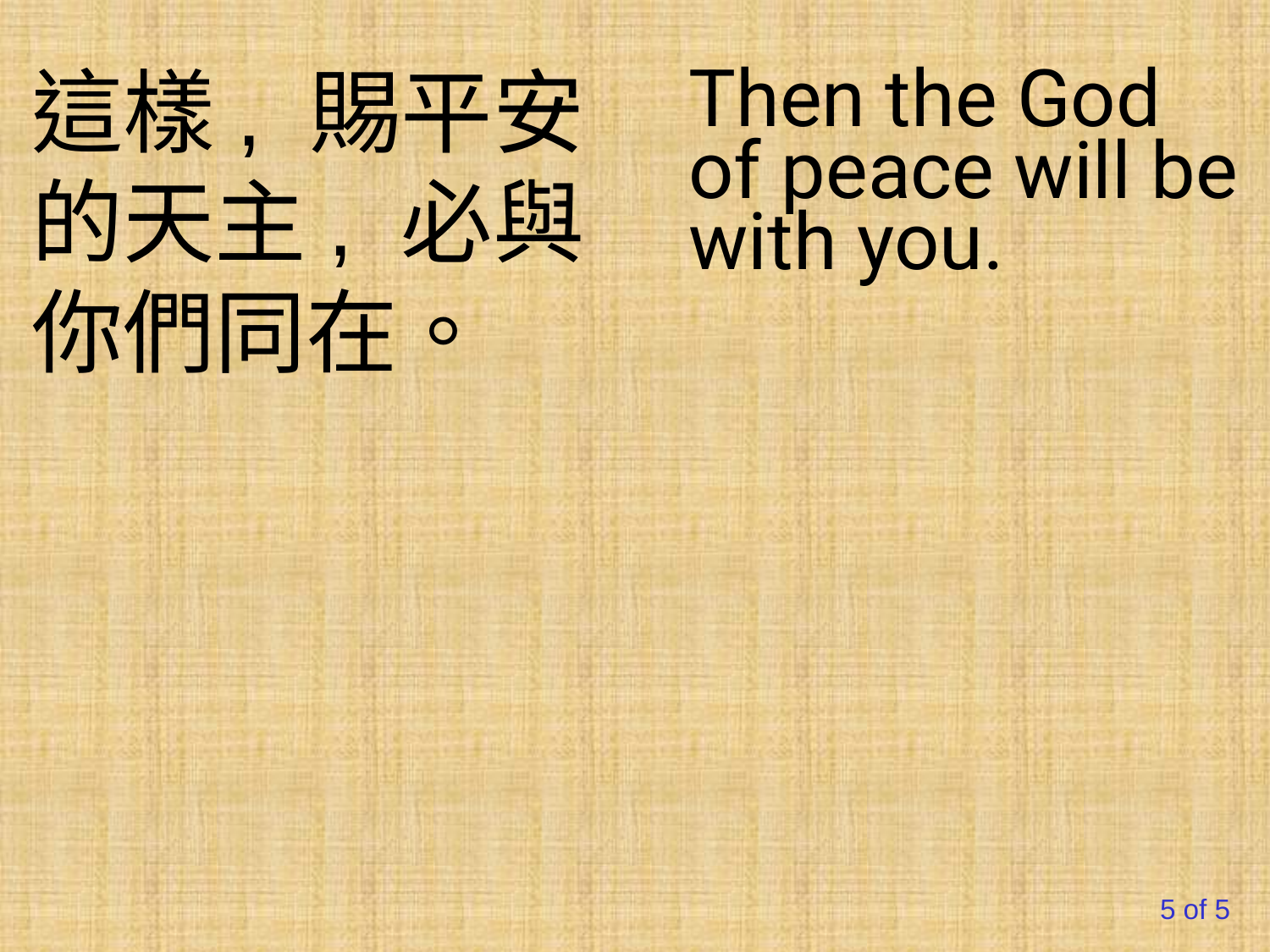

這樣, 賜平安的天主, 必與你們同在。
Then the God of peace will be with you.

5 of 5